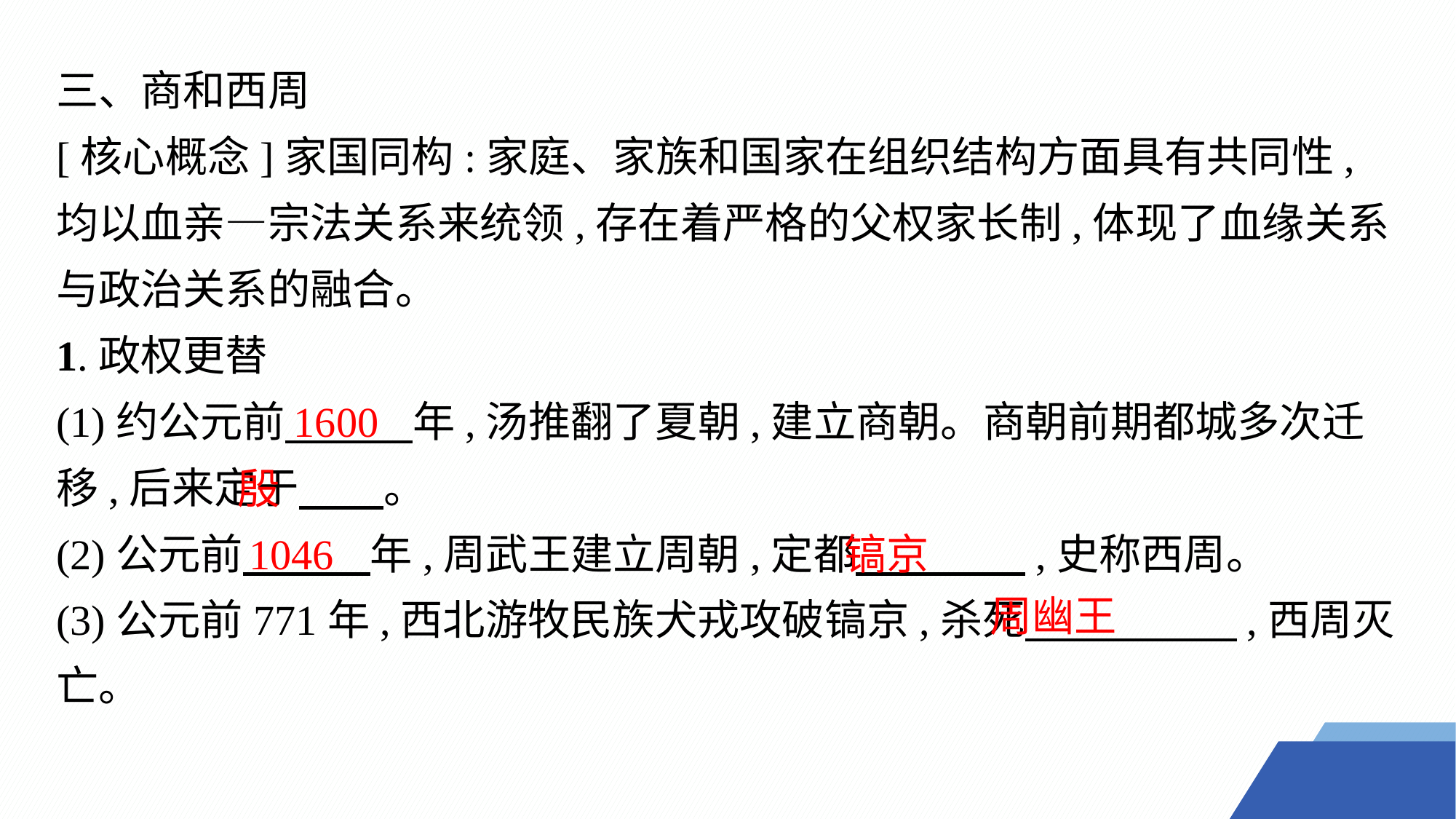

三、商和西周
[核心概念]家国同构:家庭、家族和国家在组织结构方面具有共同性,均以血亲—宗法关系来统领,存在着严格的父权家长制,体现了血缘关系与政治关系的融合。
1.政权更替
(1)约公元前　　　年,汤推翻了夏朝,建立商朝。商朝前期都城多次迁移,后来定于　　。
(2)公元前　　　年,周武王建立周朝,定都　　　　,史称西周。
(3)公元前771年,西北游牧民族犬戎攻破镐京,杀死　　　　　,西周灭亡。
1600
殷
镐京
1046
周幽王